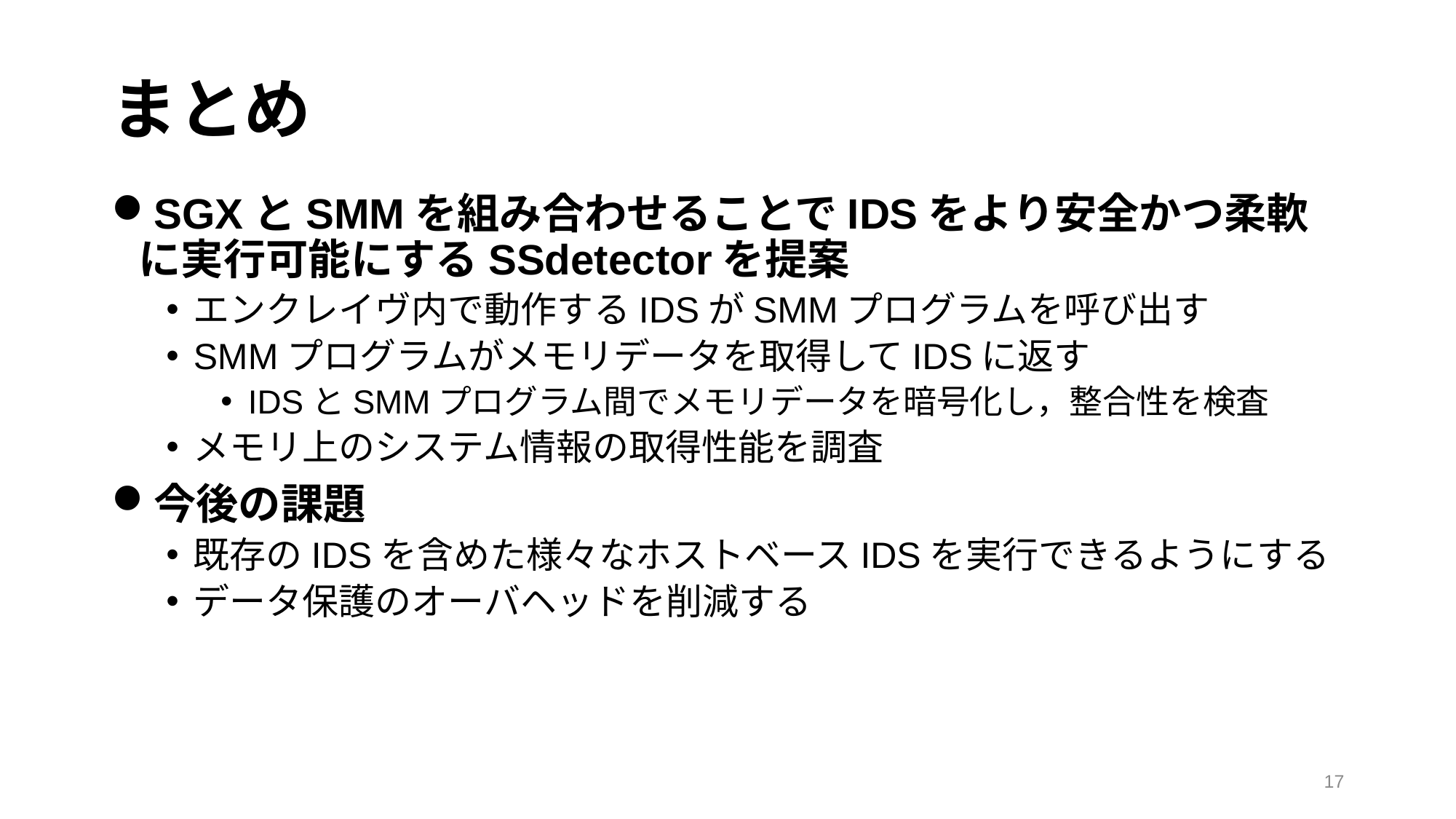

# まとめ
SGXとSMMを組み合わせることでIDSをより安全かつ柔軟に実行可能にするSSdetectorを提案
エンクレイヴ内で動作するIDSがSMMプログラムを呼び出す
SMMプログラムがメモリデータを取得してIDSに返す
IDSとSMMプログラム間でメモリデータを暗号化し，整合性を検査
メモリ上のシステム情報の取得性能を調査
今後の課題
既存のIDSを含めた様々なホストベースIDSを実行できるようにする
データ保護のオーバヘッドを削減する

17